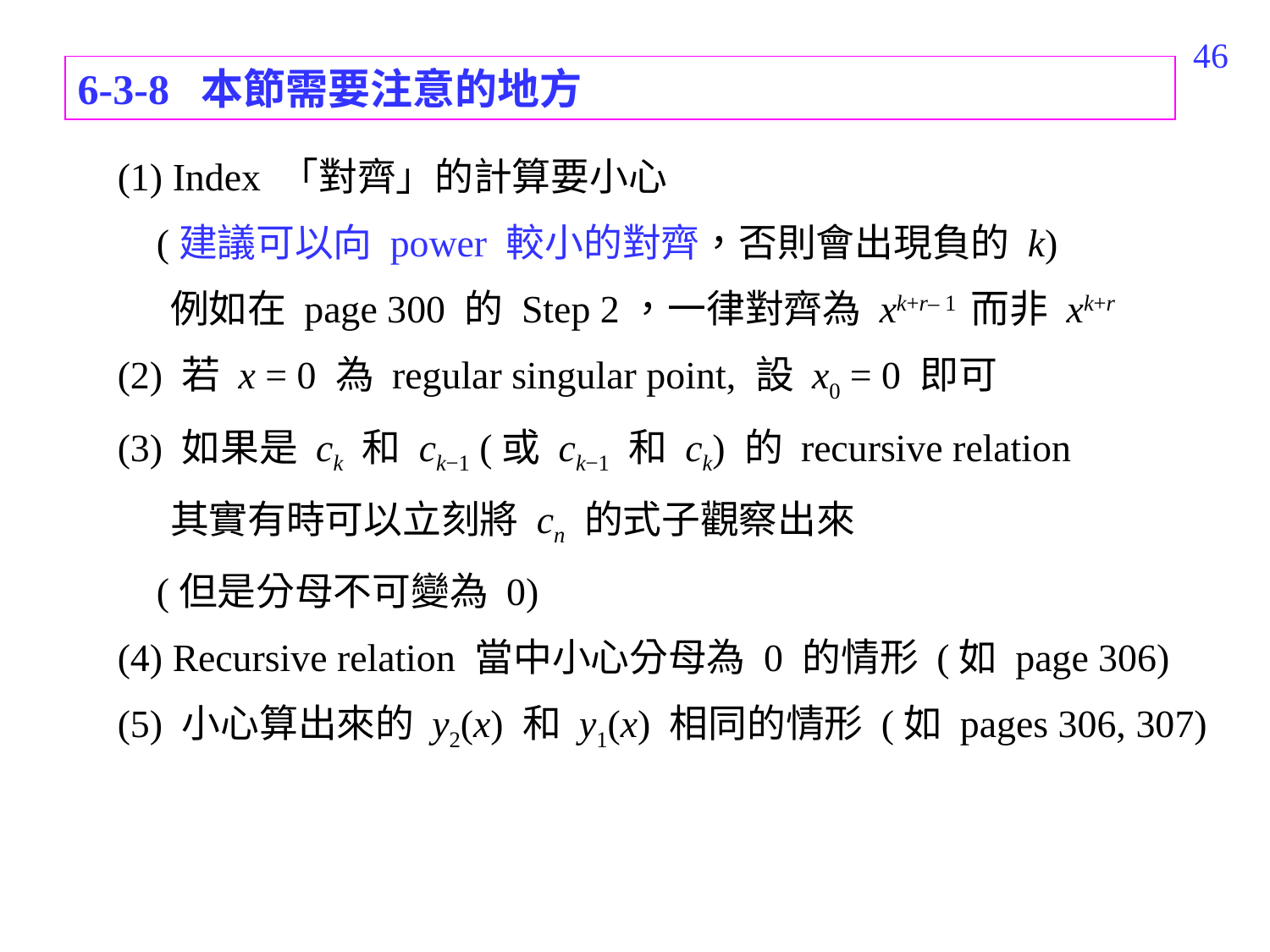

46
6-3-8  本節需要注意的地方
(1) Index 「對齊」的計算要小心
    (建議可以向 power 較小的對齊，否則會出現負的 k)
     例如在 page 300 的 Step 2，一律對齊為 xk+r– 1 而非 xk+r
(2) 若 x = 0 為 regular singular point, 設 x0 = 0 即可
(3) 如果是 ck 和 ck−1 (或 ck−1 和 ck) 的 recursive relation
     其實有時可以立刻將 cn 的式子觀察出來
    (但是分母不可變為 0)
(4) Recursive relation 當中小心分母為 0 的情形 (如 page 306)
(5) 小心算出來的 y2(x) 和 y1(x) 相同的情形 (如 pages 306, 307)